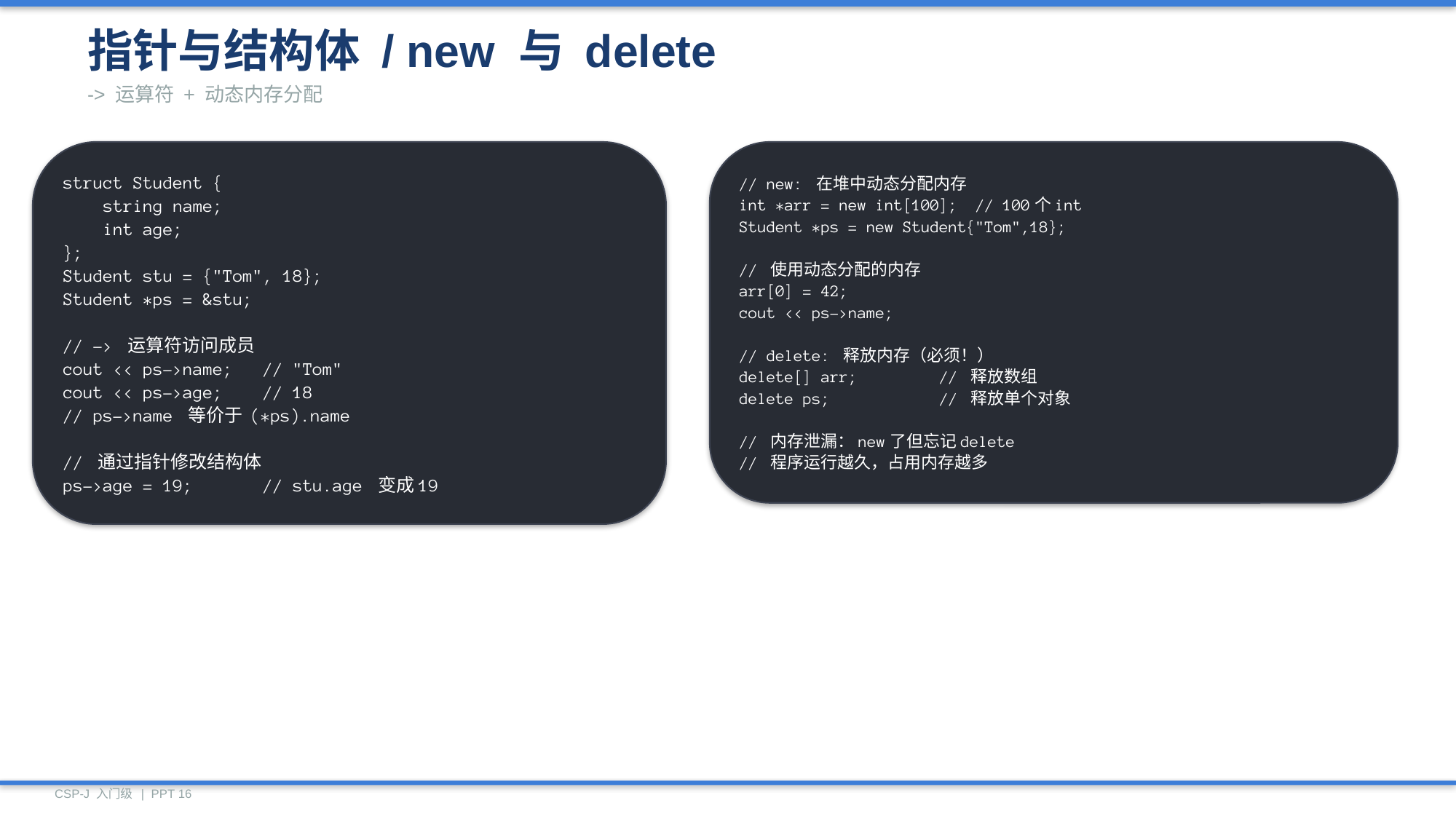

指针与结构体 / new 与 delete
-> 运算符 + 动态内存分配
struct Student {
    string name;
    int age;
};
Student stu = {"Tom", 18};
Student *ps = &stu;

// -> 运算符访问成员
cout << ps->name;   // "Tom"
cout << ps->age;    // 18
// ps->name 等价于 (*ps).name

// 通过指针修改结构体
ps->age = 19;       // stu.age 变成19
// new: 在堆中动态分配内存
int *arr = new int[100];  // 100个int
Student *ps = new Student{"Tom",18};

// 使用动态分配的内存
arr[0] = 42;
cout << ps->name;

// delete: 释放内存（必须！）
delete[] arr;         // 释放数组
delete ps;            // 释放单个对象

// 内存泄漏：new了但忘记delete
// 程序运行越久，占用内存越多

CSP-J 入门级  |  PPT 16